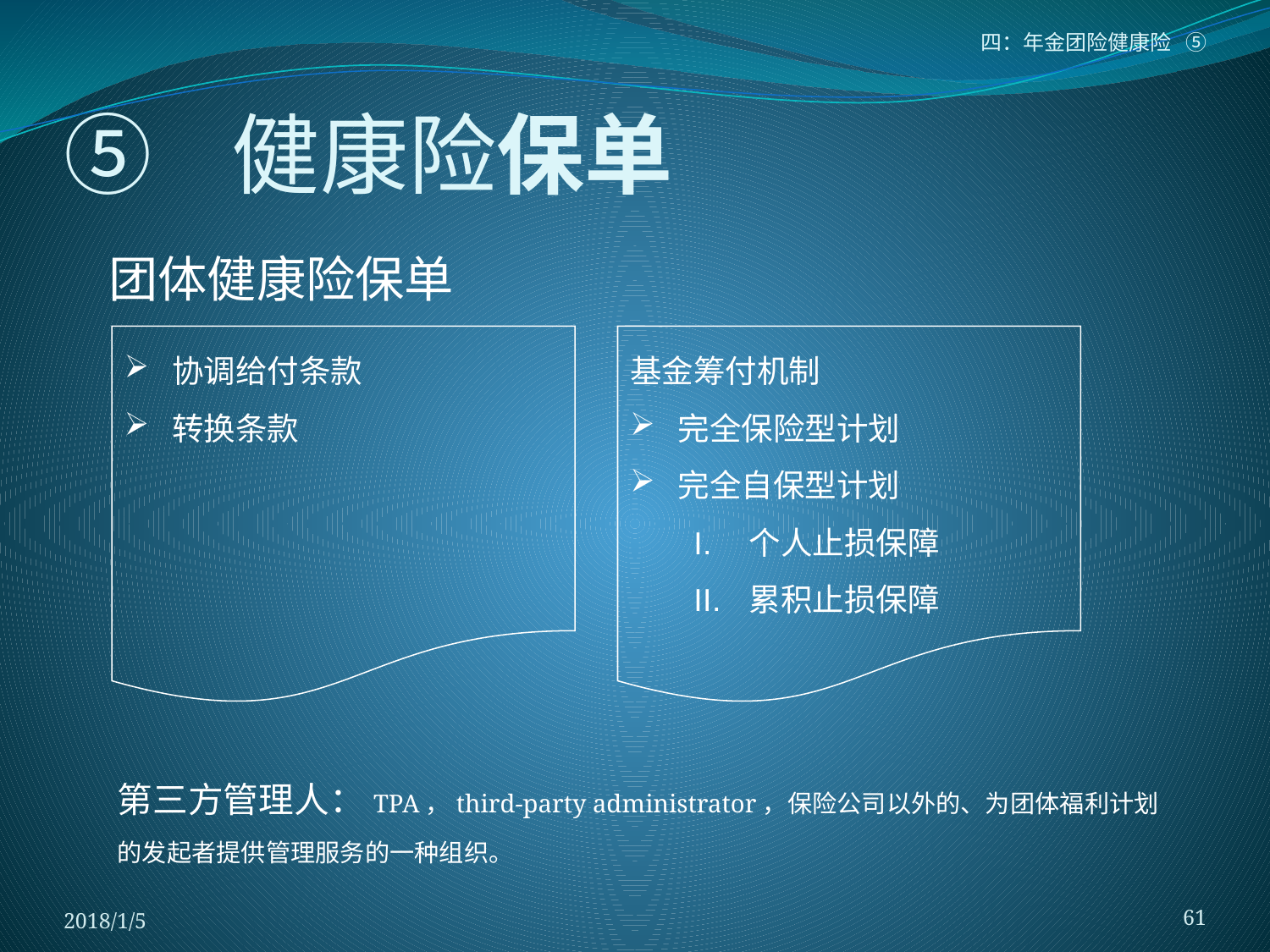

四：年金团险健康险   ⑤
# ⑤   健康险保单
团体健康险保单
协调给付条款
转换条款
基金筹付机制
完全保险型计划
完全自保型计划
个人止损保障
累积止损保障
第三方管理人：TPA，third-party administrator，保险公司以外的、为团体福利计划的发起者提供管理服务的一种组织。
2018/1/5
61